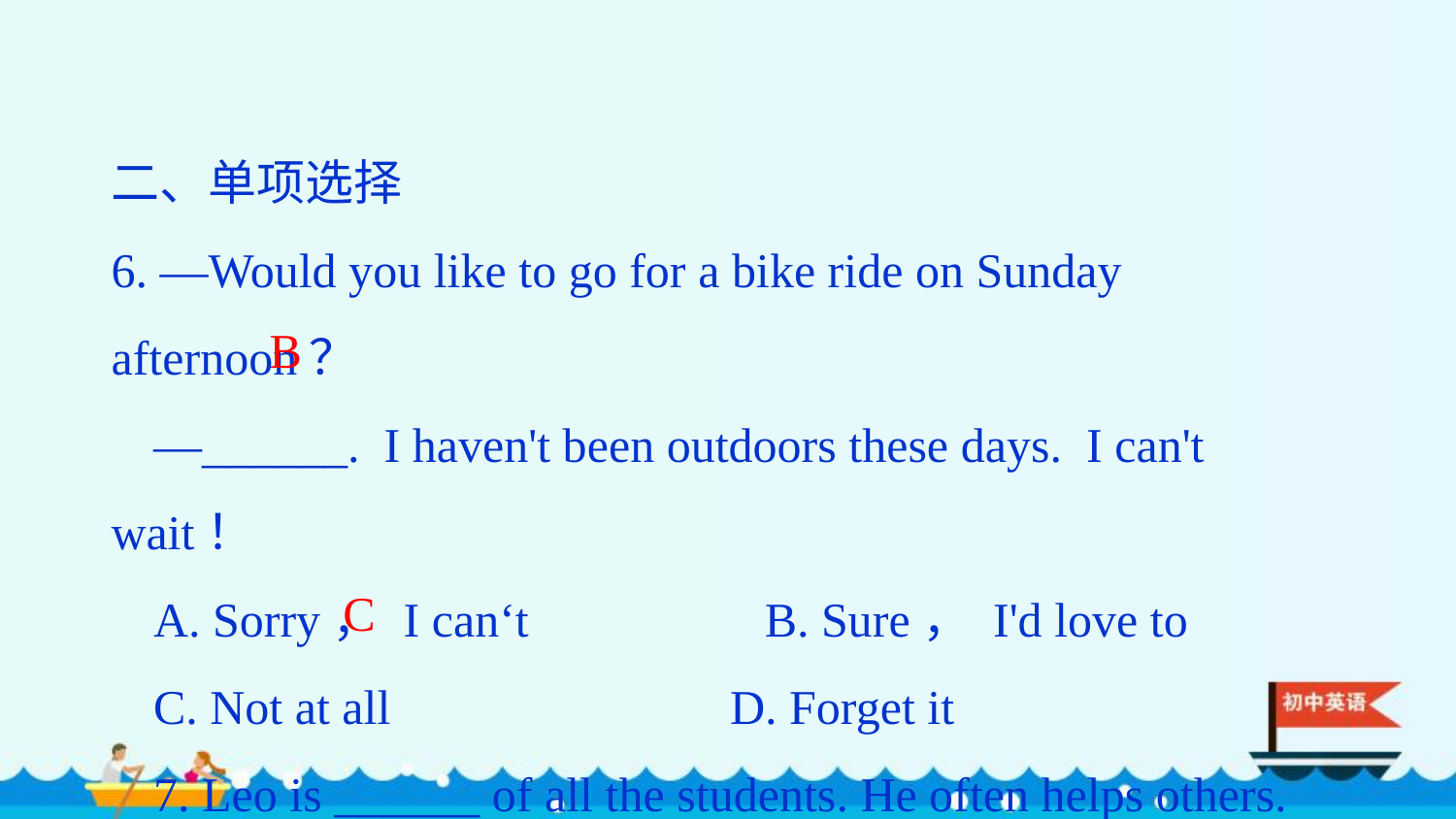

二、单项选择
6. —Would you like to go for a bike ride on Sunday afternoon？
—______.  I haven't been outdoors these days.  I can't wait！
A. Sorry， I can‘t 　　　     B. Sure， I'd love to
C. Not at all                            D. Forget it
7. Leo is ______ of all the students. He often helps others.
     A. nice　       B. nicer　      C. the nicest　     D. nicest
B
C